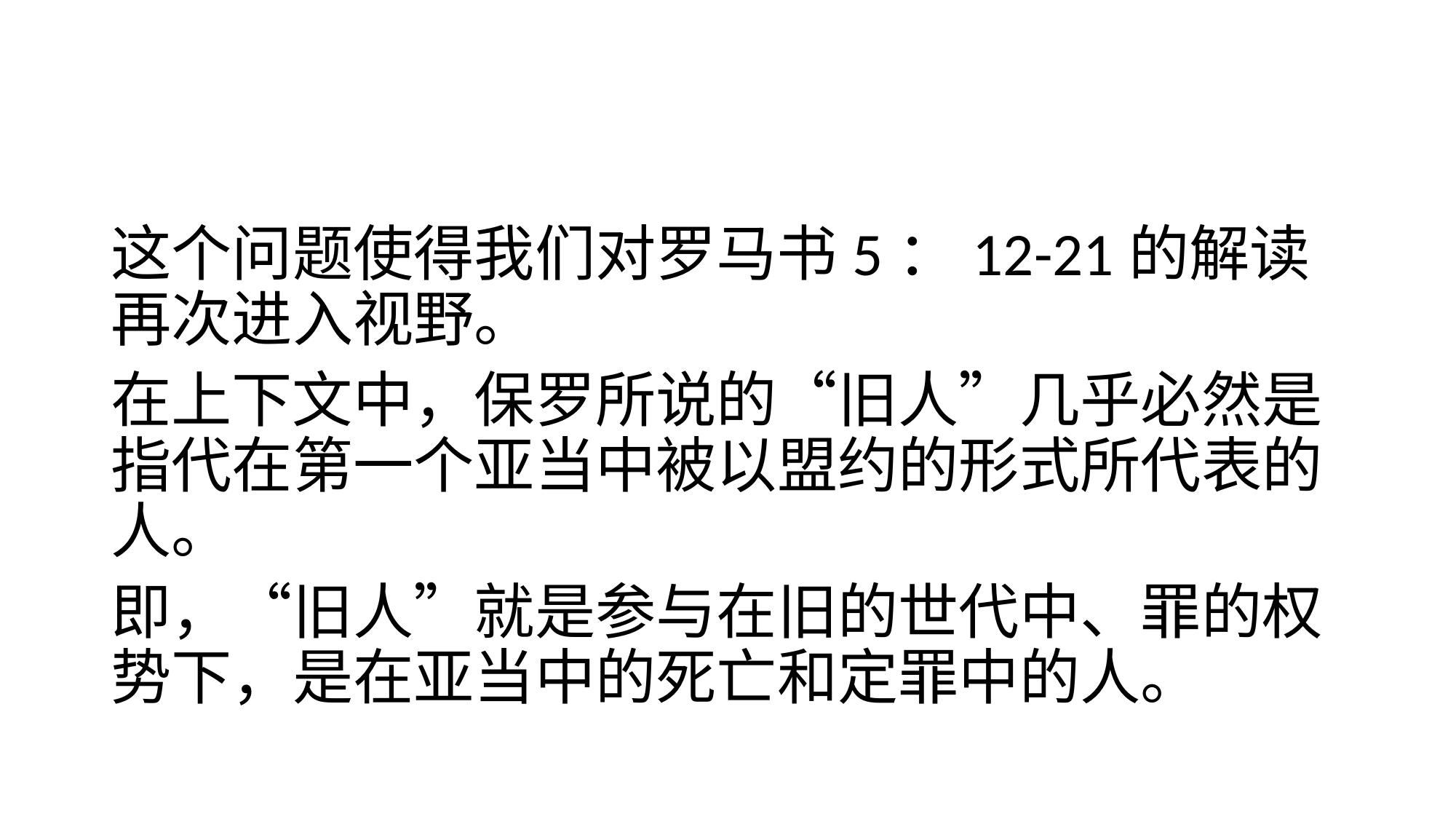

#
这个问题使得我们对罗马书5：12-21的解读再次进入视野。
在上下文中，保罗所说的“旧人”几乎必然是指代在第一个亚当中被以盟约的形式所代表的人。
即，“旧人”就是参与在旧的世代中、罪的权势下，是在亚当中的死亡和定罪中的人。